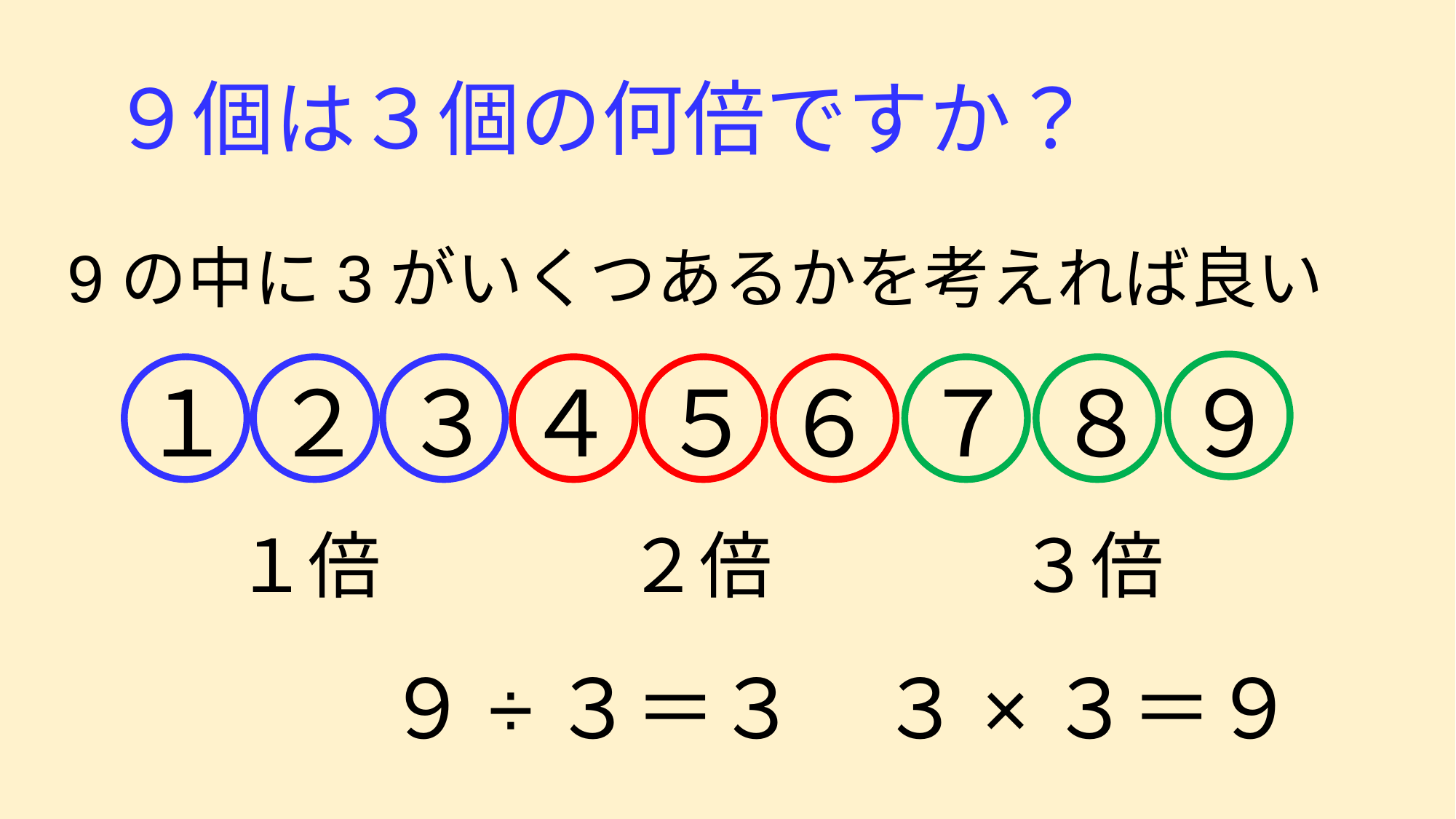

# ９個は３個の何倍ですか？
9の中に3がいくつあるかを考えれば良い

１
２
３
４
５
６
７
８
９
１倍
２倍
３倍
９÷３＝３　３×３＝９